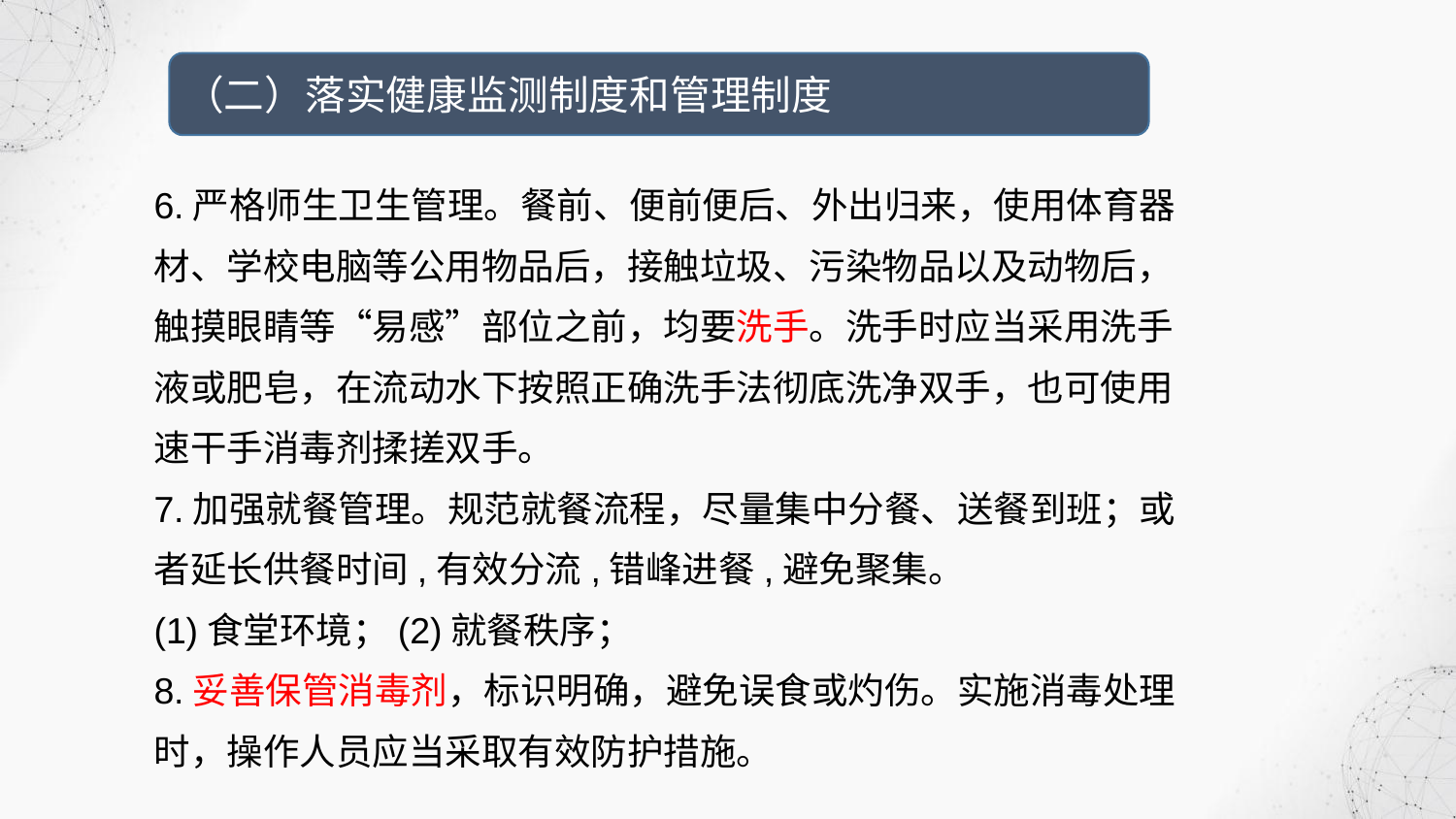

（二）落实健康监测制度和管理制度
6.严格师生卫生管理。餐前、便前便后、外出归来，使用体育器材、学校电脑等公用物品后，接触垃圾、污染物品以及动物后，触摸眼睛等“易感”部位之前，均要洗手。洗手时应当采用洗手液或肥皂，在流动水下按照正确洗手法彻底洗净双手，也可使用速干手消毒剂揉搓双手。
7.加强就餐管理。规范就餐流程，尽量集中分餐、送餐到班；或者延长供餐时间,有效分流,错峰进餐,避免聚集。
(1)食堂环境；(2)就餐秩序；
8.妥善保管消毒剂，标识明确，避免误食或灼伤。实施消毒处理时，操作人员应当采取有效防护措施。